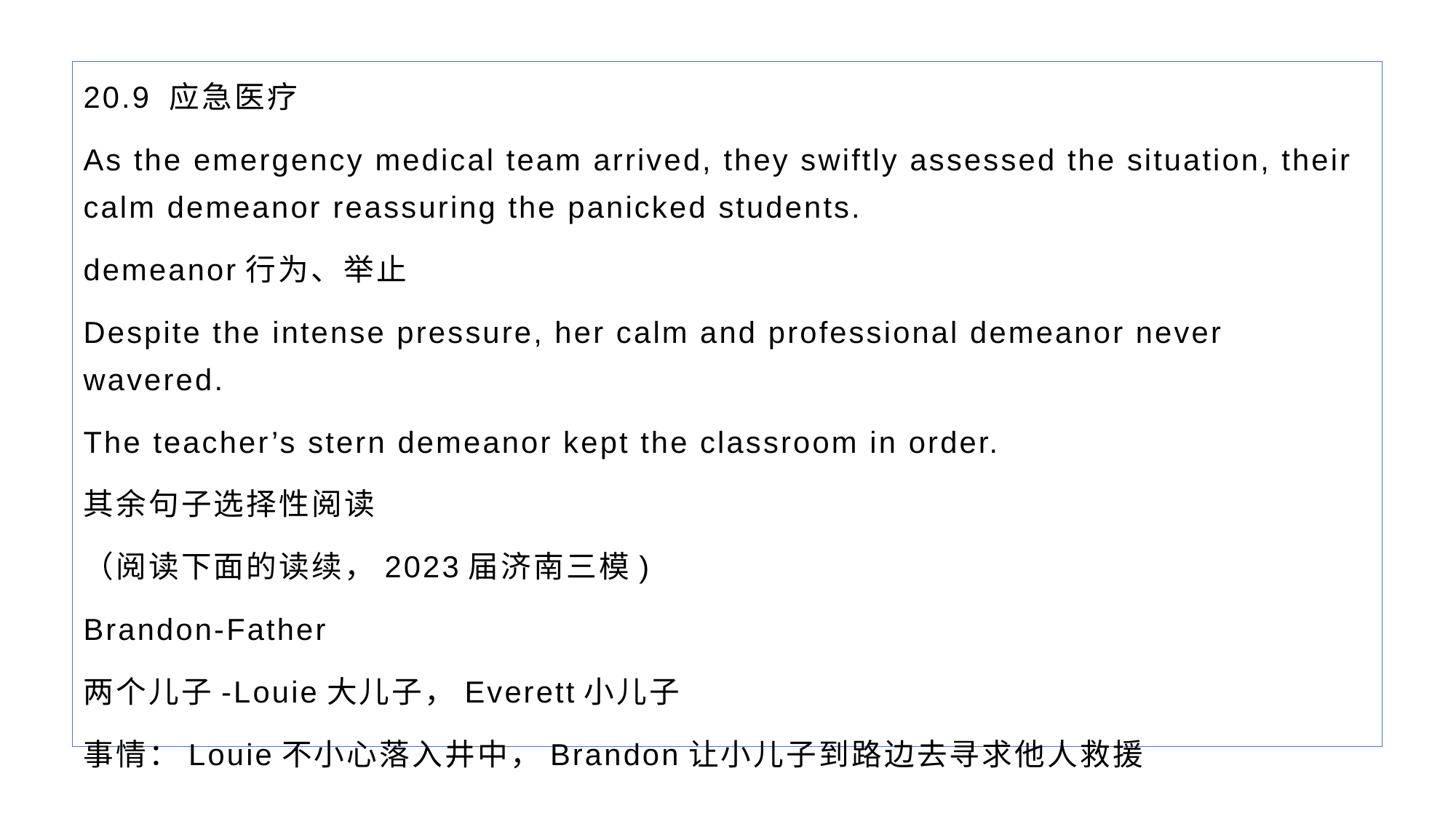

20.9 应急医疗
As the emergency medical team arrived, they swiftly assessed the situation, their calm demeanor reassuring the panicked students.
demeanor行为、举止
Despite the intense pressure, her calm and professional demeanor never wavered.
The teacher’s stern demeanor kept the classroom in order.
其余句子选择性阅读
（阅读下面的读续，2023届济南三模)
Brandon-Father
两个儿子-Louie大儿子，Everett小儿子
事情：Louie不小心落入井中，Brandon让小儿子到路边去寻求他人救援